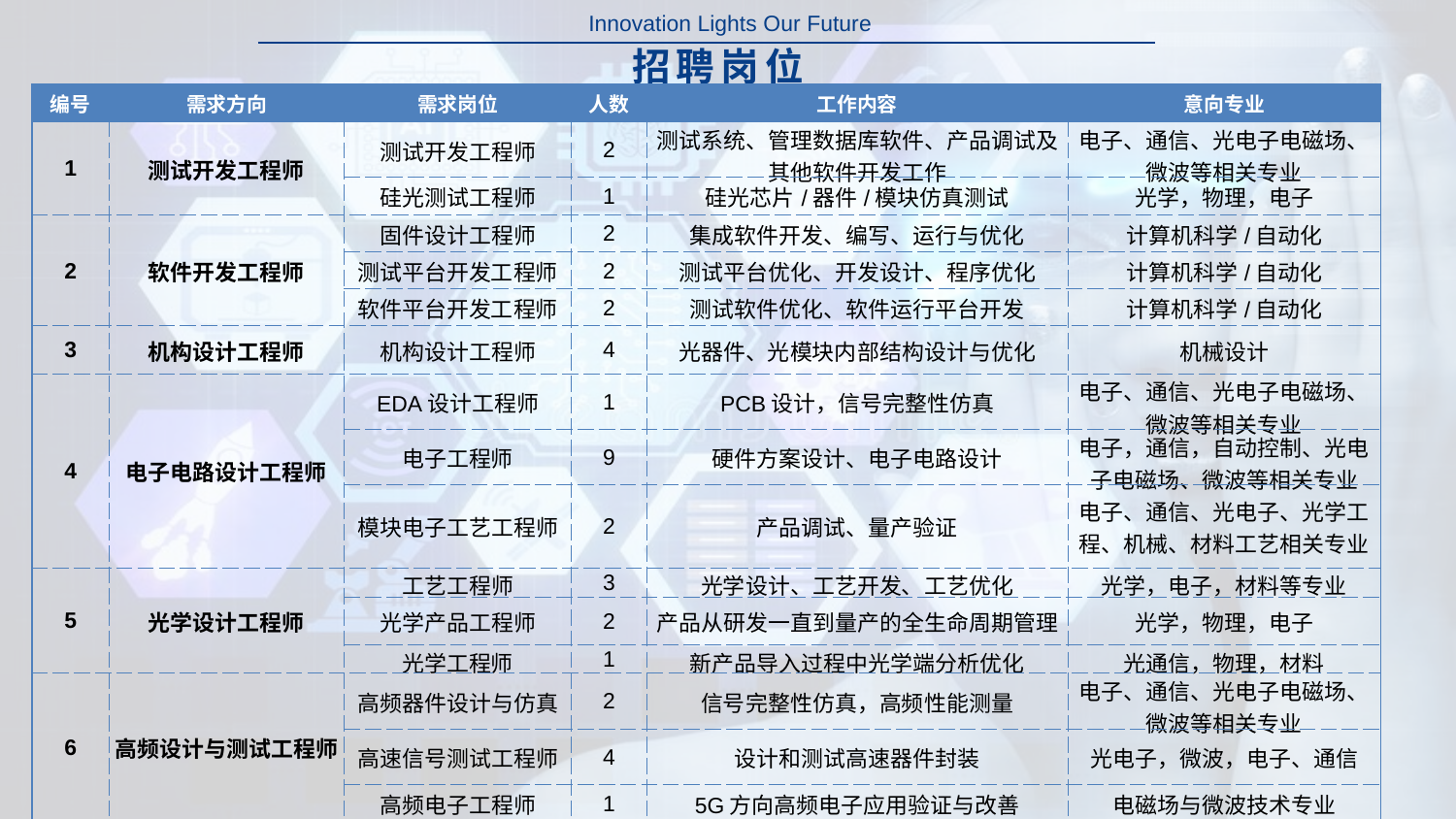

Innovation Lights Our Future
招聘岗位
| 编号 | 需求方向 | 需求岗位 | 人数 | 工作内容 | 意向专业 |
| --- | --- | --- | --- | --- | --- |
| 1 | 测试开发工程师 | 测试开发工程师 | 2 | 测试系统、管理数据库软件、产品调试及其他软件开发工作 | 电子、通信、光电子电磁场、微波等相关专业 |
|  |  | 硅光测试工程师 | 1 | 硅光芯片/器件/模块仿真测试 | 光学，物理，电子 |
| 2 | 软件开发工程师 | 固件设计工程师 | 2 | 集成软件开发、编写、运行与优化 | 计算机科学/自动化 |
|  |  | 测试平台开发工程师 | 2 | 测试平台优化、开发设计、程序优化 | 计算机科学/自动化 |
|  |  | 软件平台开发工程师 | 2 | 测试软件优化、软件运行平台开发 | 计算机科学/自动化 |
| 3 | 机构设计工程师 | 机构设计工程师 | 4 | 光器件、光模块内部结构设计与优化 | 机械设计 |
| 4 | 电子电路设计工程师 | EDA设计工程师 | 1 | PCB设计，信号完整性仿真 | 电子、通信、光电子电磁场、微波等相关专业 |
|  |  | 电子工程师 | 9 | 硬件方案设计、电子电路设计 | 电子，通信，自动控制、光电子电磁场、微波等相关专业 |
|  |  | 模块电子工艺工程师 | 2 | 产品调试、量产验证 | 电子、通信、光电子、光学工程、机械、材料工艺相关专业 |
| 5 | 光学设计工程师 | 工艺工程师 | 3 | 光学设计、工艺开发、工艺优化 | 光学，电子，材料等专业 |
|  |  | 光学产品工程师 | 2 | 产品从研发一直到量产的全生命周期管理 | 光学，物理，电子 |
|  |  | 光学工程师 | 1 | 新产品导入过程中光学端分析优化 | 光通信，物理，材料 |
| 6 | 高频设计与测试工程师 | 高频器件设计与仿真 | 2 | 信号完整性仿真，高频性能测量 | 电子、通信、光电子电磁场、微波等相关专业 |
|  |  | 高速信号测试工程师 | 4 | 设计和测试高速器件封装 | 光电子，微波，电子、通信 |
|  |  | 高频电子工程师 | 1 | 5G方向高频电子应用验证与改善 | 电磁场与微波技术专业 |
e7d195523061f1c0dc554706afe4c72a60a25314cbaece805811E654B44695D34D35691164BB3D154CCFD5D798F6FEAD99EAA8F1ADC3D4AFA5BC9ED0BB3A4B45073A038AC38E89AB54D31AA59602B9F1A6C736EC45FC77ACF2EA0DEB65C41BE7057546C74C38DB100CE4577071C0D300F59428EBE8A1688DD320C65D0A081DCEFB38F1FE5CDA7D35